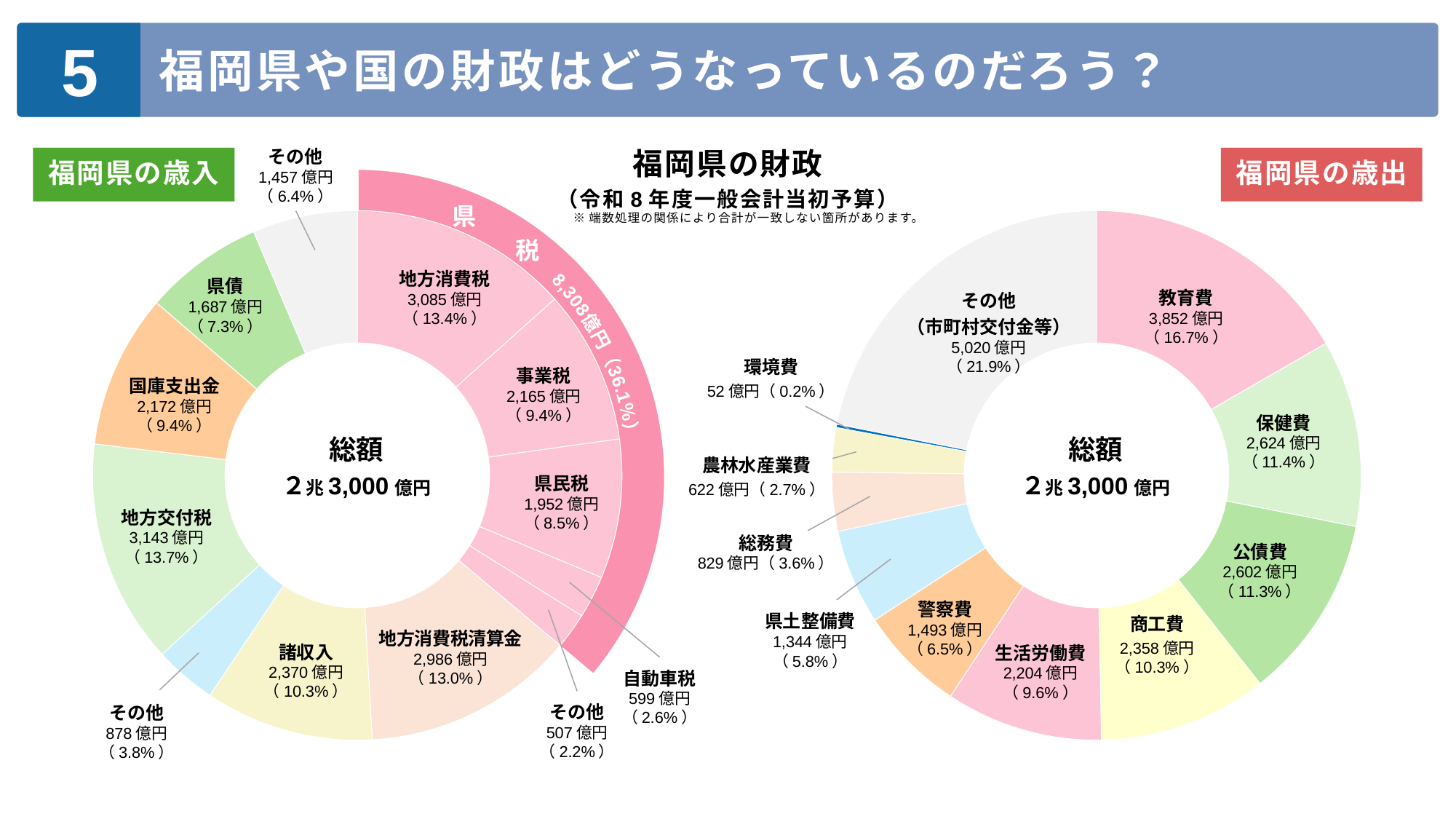

5
福岡県や国の財政はどうなっているのだろう？
福岡県の財政
（令和8年度一般会計当初予算）
その他
1,457億円
（6.4%）

福岡県の歳入
福岡県の歳出

### Chart

| Category | 列1 |
|---|---|
| 県税 | 0.361 |
県

### Chart

| Category | 福岡県の歳入 |
|---|---|
| 地方消費税 | 0.134 |
| 事業税 | 0.094 |
| 県民税 | 0.085 |
| 自動車税 | 0.026 |
| その他 | 0.022 |
| 地方消費税清算金 | 0.13 |
| 諸収入 | 0.103 |
| その他 | 0.038 |
| 地方交付税 | 0.137 |
| 国庫支出金 | 0.094 |
| 県債 | 0.073 |
| その他 | 0.064 |

### Chart

| Category | 福岡県の歳出 |
|---|---|
| 教育費 | 0.167 |
| 保健費 | 0.114 |
| 公債費 | 0.113 |
| 商工費 | 0.103 |
| 生活労働費 | 0.096 |
| 警察費 | 0.065 |
| 県土整備費 | 0.058 |
| 総務費 | 0.036 |
| 農林水産業費 | 0.027 |
| 環境費 | 0.002 |
| その他（市町村交付金等） | 0.219 |
8,308億円（36.1％）
7,424億円（34.8％）
※端数処理の関係により合計が一致しない箇所があります。
税
地方消費税
3,085億円
（13.4%）
県債
1,687億円
（7.3%）
教育費
3,852億円
（16.7%）
その他
（市町村交付金等）
5,020億円
（21.9%）
環境費
52億円（0.2%）
事業税
2,165億円
（9.4%）
国庫支出金
2,172億円
（9.4%）

保健費
2,624億円
（11.4%）
総額
総額
農林水産業費
622億円（2.7%）
県民税
1,952億円
（8.5%）
２兆3,000億円
２兆3,000億円
地方交付税
3,143億円
（13.7%）
総務費
829億円（3.6%）
公債費
2,602億円
（11.3%）
警察費
1,493億円
（6.5%）
県土整備費
1,344億円
（5.8%）
商工費
2,358億円
（10.3%）
地方消費税清算金
2,986億円
（13.0%）
諸収入
2,370億円
（10.3%）
生活労働費
2,204億円
（9.6%）
自動車税
599億円
（2.6%）
その他
507億円
（2.2%）
その他
878億円
（3.8%）